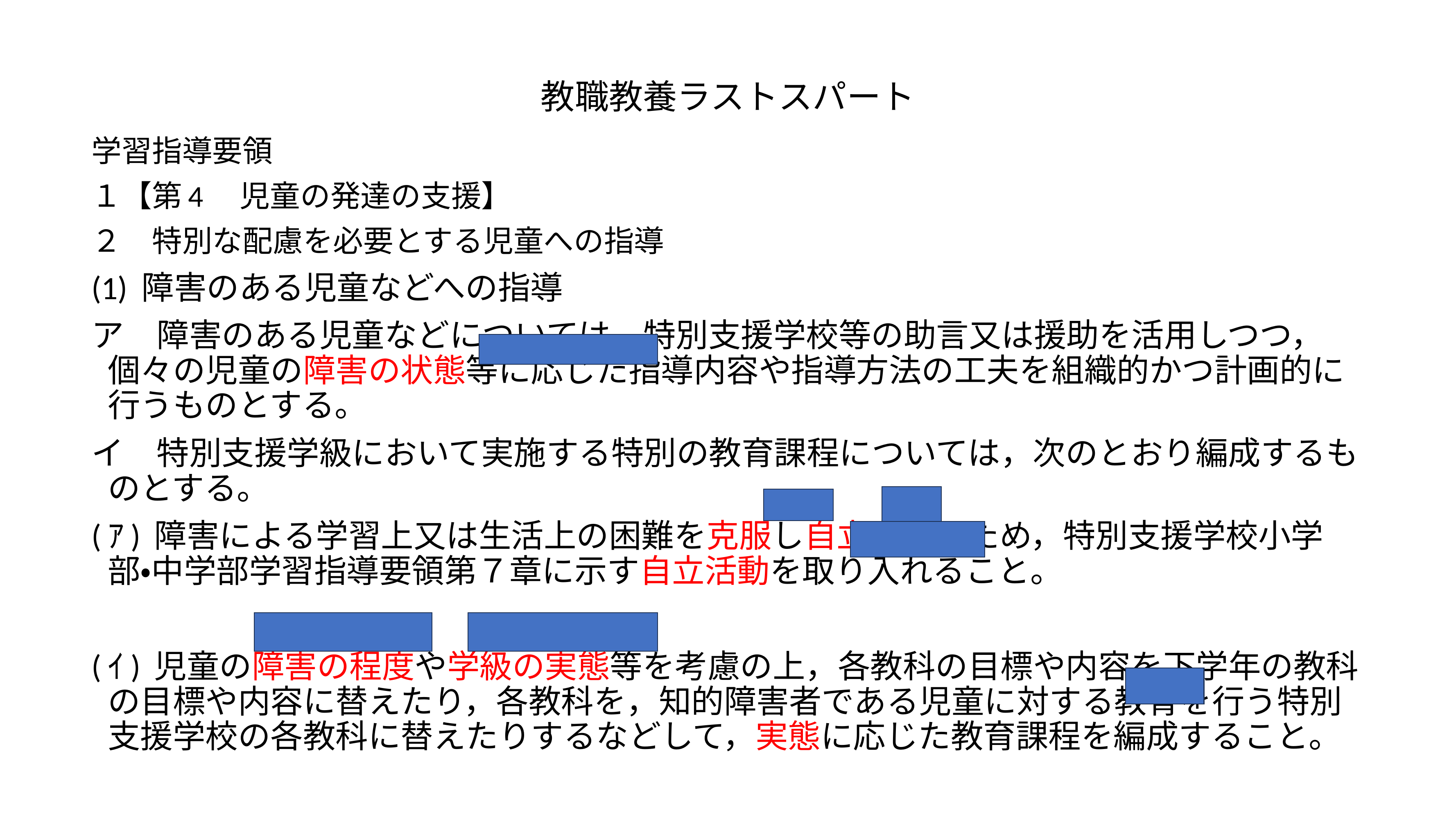

# 教職教養ラストスパート
学習指導要領
１【第4　児童の発達の支援】
２　特別な配慮を必要とする児童への指導
(1) 障害のある児童などへの指導
ア　障害のある児童などについては，特別支援学校等の助言又は援助を活用しつつ，個々の児童の障害の状態等に応じた指導内容や指導方法の工夫を組織的かつ計画的に行うものとする。
イ　特別支援学級において実施する特別の教育課程については，次のとおり編成するものとする。
(ｱ) 障害による学習上又は生活上の困難を克服し自立を図るため，特別支援学校小学部・中学部学習指導要領第７章に示す自立活動を取り入れること。

(ｲ) 児童の障害の程度や学級の実態等を考慮の上，各教科の目標や内容を下学年の教科の目標や内容に替えたり，各教科を，知的障害者である児童に対する教育を行う特別支援学校の各教科に替えたりするなどして，実態に応じた教育課程を編成すること。